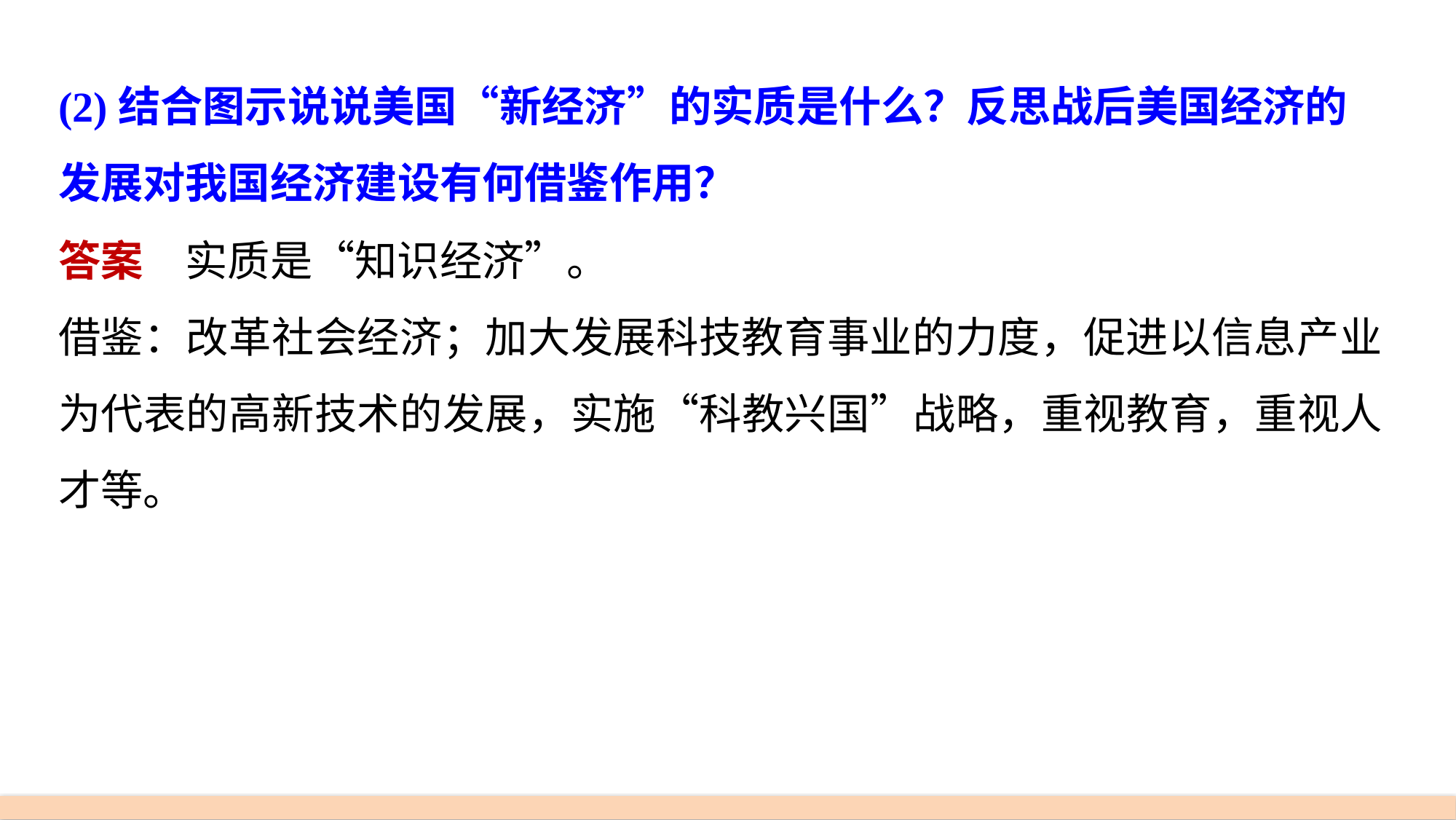

(2)结合图示说说美国“新经济”的实质是什么？反思战后美国经济的发展对我国经济建设有何借鉴作用？
答案　实质是“知识经济”。
借鉴：改革社会经济；加大发展科技教育事业的力度，促进以信息产业为代表的高新技术的发展，实施“科教兴国”战略，重视教育，重视人才等。